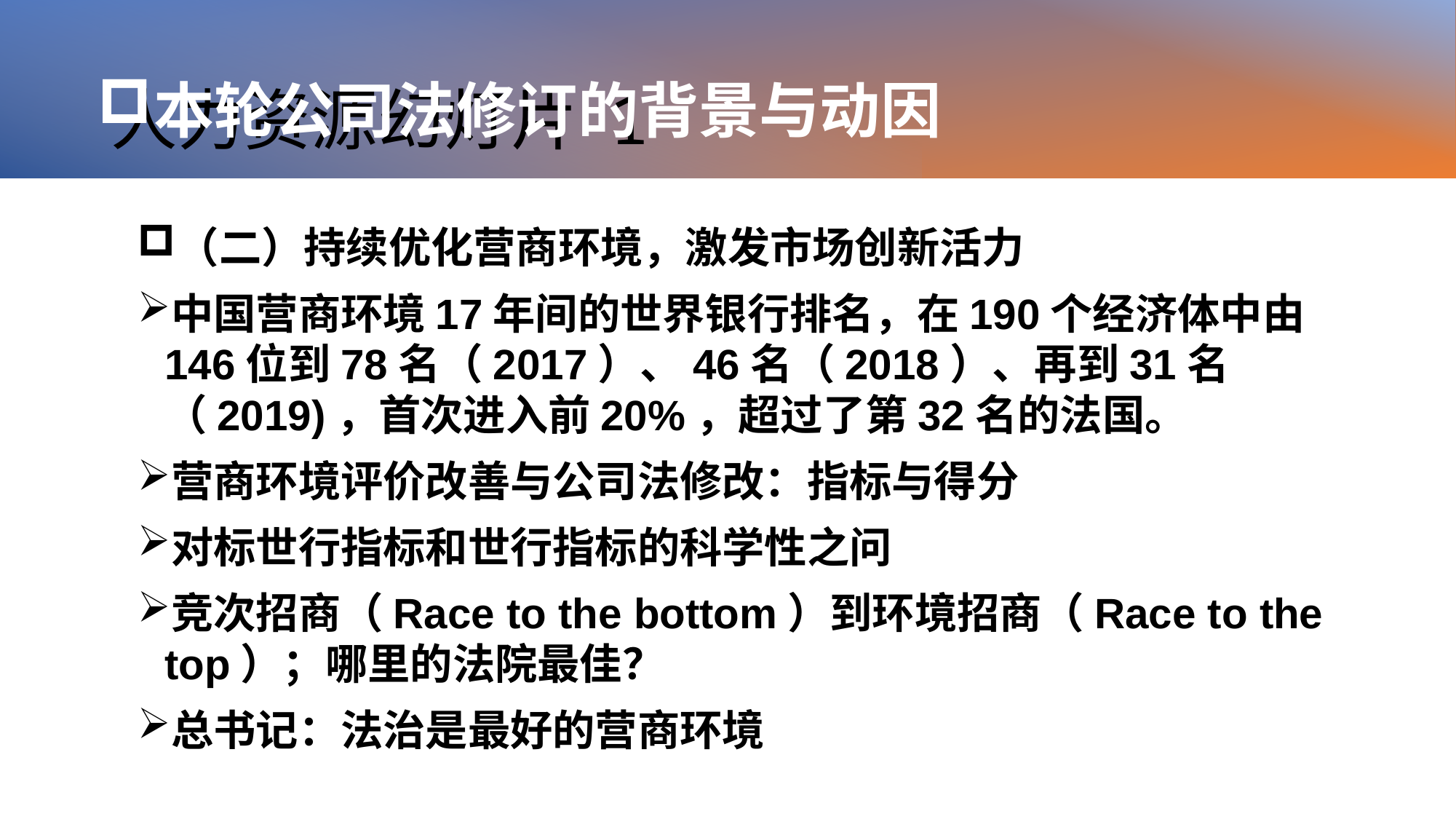

# 人力资源幻灯片 1
本轮公司法修订的背景与动因
（二）持续优化营商环境，激发市场创新活力
中国营商环境17年间的世界银行排名，在190个经济体中由146位到78名（2017）、46名（2018）、再到31名（2019)，首次进入前20%，超过了第32名的法国。
营商环境评价改善与公司法修改：指标与得分
对标世行指标和世行指标的科学性之问
竞次招商（Race to the bottom）到环境招商（Race to the top）；哪里的法院最佳？
总书记：法治是最好的营商环境